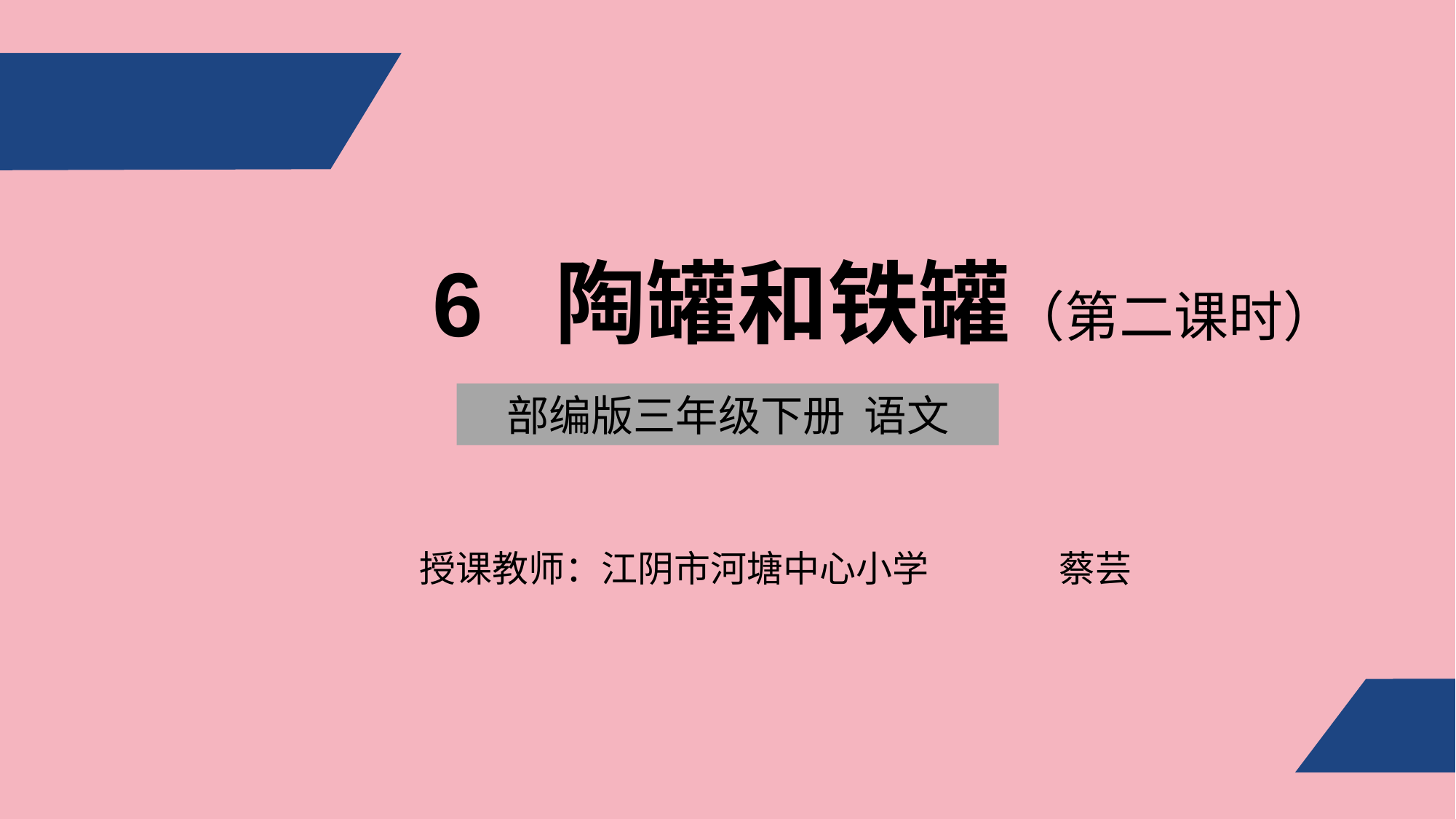

6  陶罐和铁罐（第二课时）
部编版三年级下册  语文
授课教师：江阴市河塘中心小学                蔡芸